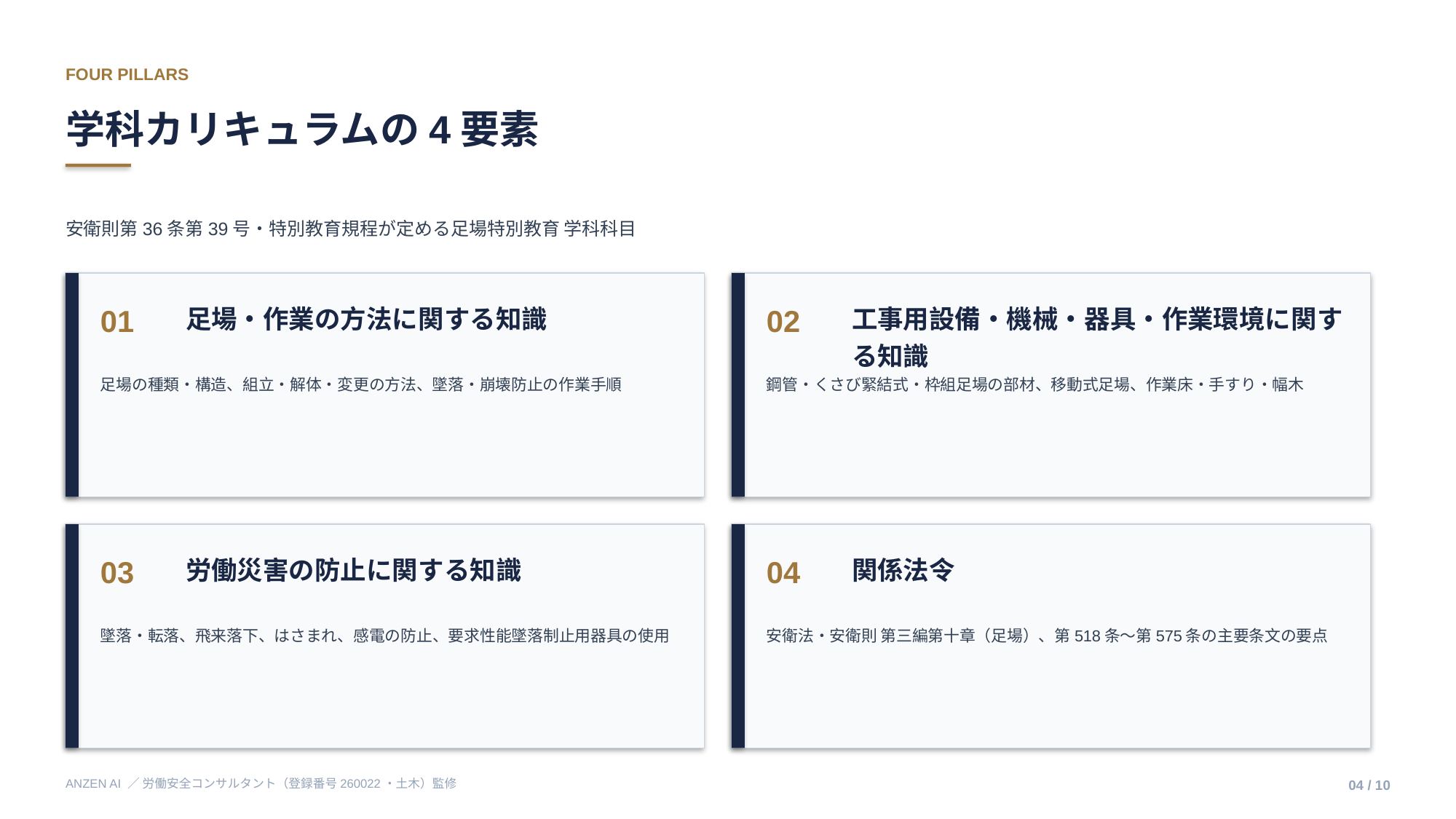

FOUR PILLARS
学科カリキュラムの4要素

安衛則第36条第39号・特別教育規程が定める足場特別教育 学科科目

01
02
足場・作業の方法に関する知識
工事用設備・機械・器具・作業環境に関する知識
足場の種類・構造、組立・解体・変更の方法、墜落・崩壊防止の作業手順
鋼管・くさび緊結式・枠組足場の部材、移動式足場、作業床・手すり・幅木

03
04
労働災害の防止に関する知識
関係法令
墜落・転落、飛来落下、はさまれ、感電の防止、要求性能墜落制止用器具の使用
安衛法・安衛則 第三編第十章（足場）、第518条〜第575条の主要条文の要点
ANZEN AI ／ 労働安全コンサルタント（登録番号260022・土木）監修
04 / 10